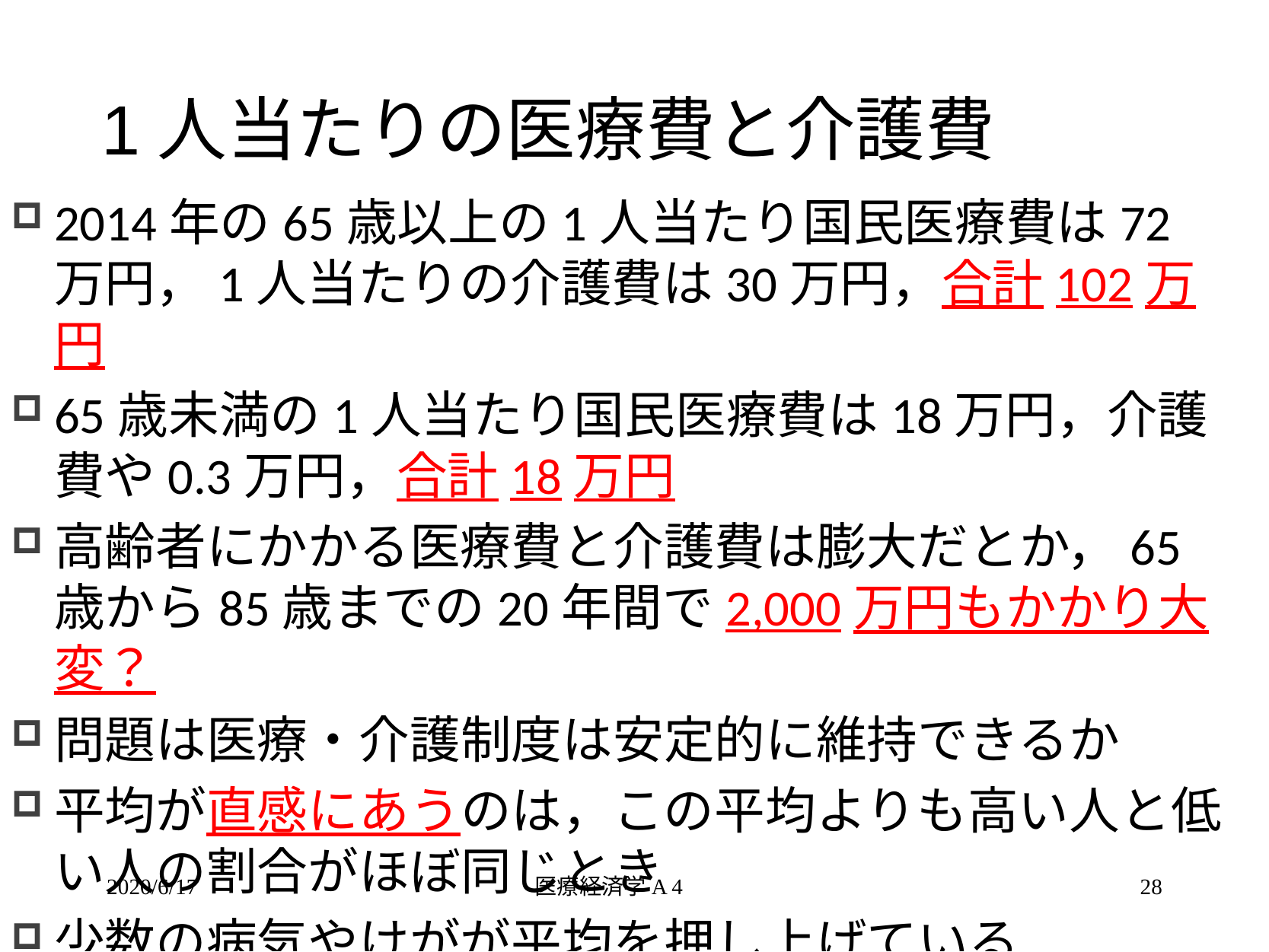

# 1人当たりの医療費と介護費
2014年の65歳以上の1人当たり国民医療費は72万円，1人当たりの介護費は30万円，合計102万円
65歳未満の1人当たり国民医療費は18万円，介護費や0.3万円，合計18万円
高齢者にかかる医療費と介護費は膨大だとか，65歳から85歳までの20年間で2,000万円もかかり大変？
問題は医療・介護制度は安定的に維持できるか
平均が直感にあうのは，この平均よりも高い人と低い人の割合がほぼ同じとき
少数の病気やけがが平均を押し上げている

2020/6/17
医療経済学A 4
28